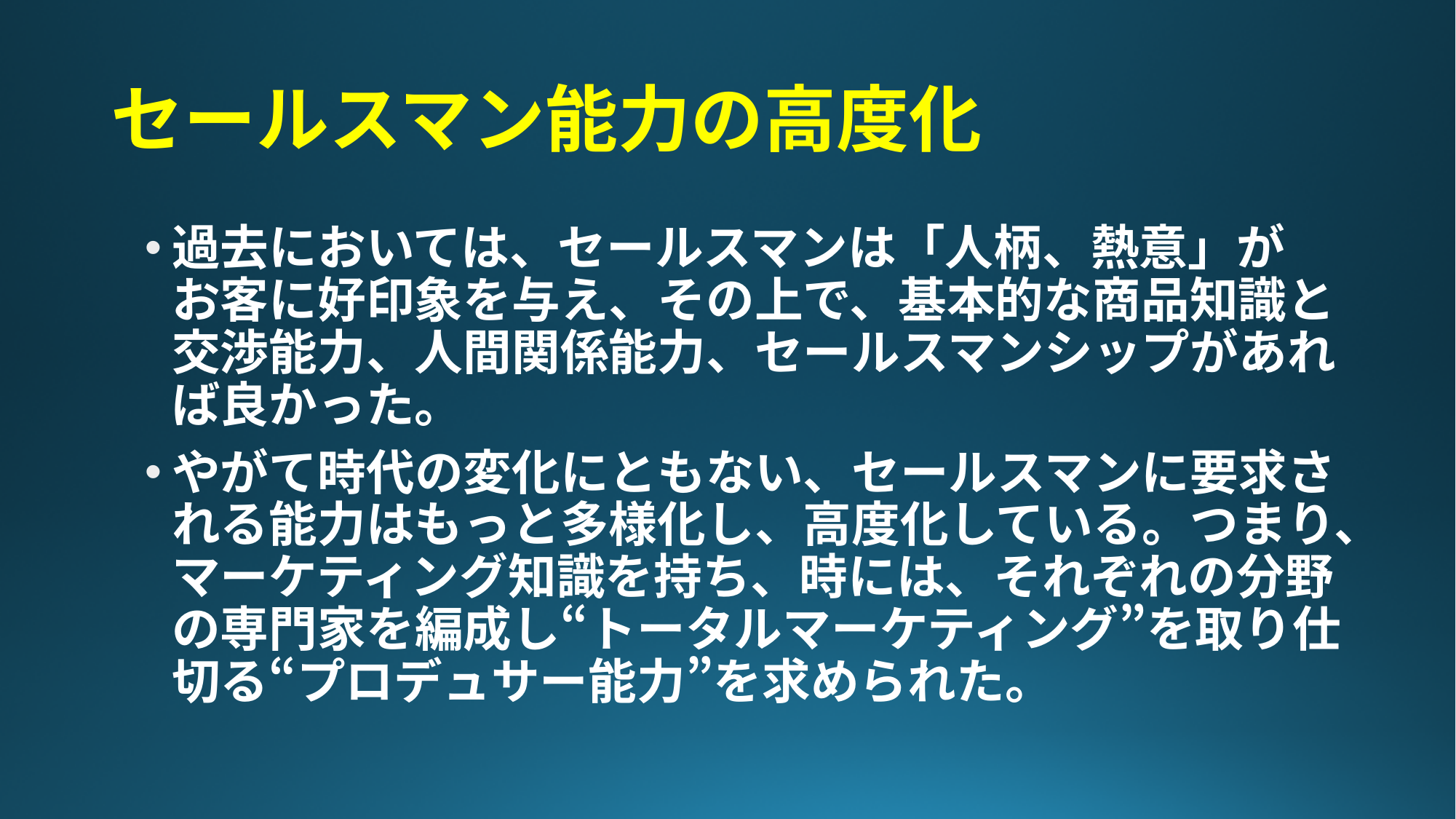

# セールスマン能力の高度化
過去においては、セールスマンは「人柄、熱意」が　お客に好印象を与え、その上で、基本的な商品知識と交渉能力、人間関係能力、セールスマンシップがあれば良かった。
やがて時代の変化にともない、セールスマンに要求される能力はもっと多様化し、高度化している。つまり、マーケティング知識を持ち、時には、それぞれの分野の専門家を編成し“トータルマーケティング”を取り仕切る“プロデュサー能力”を求められた。